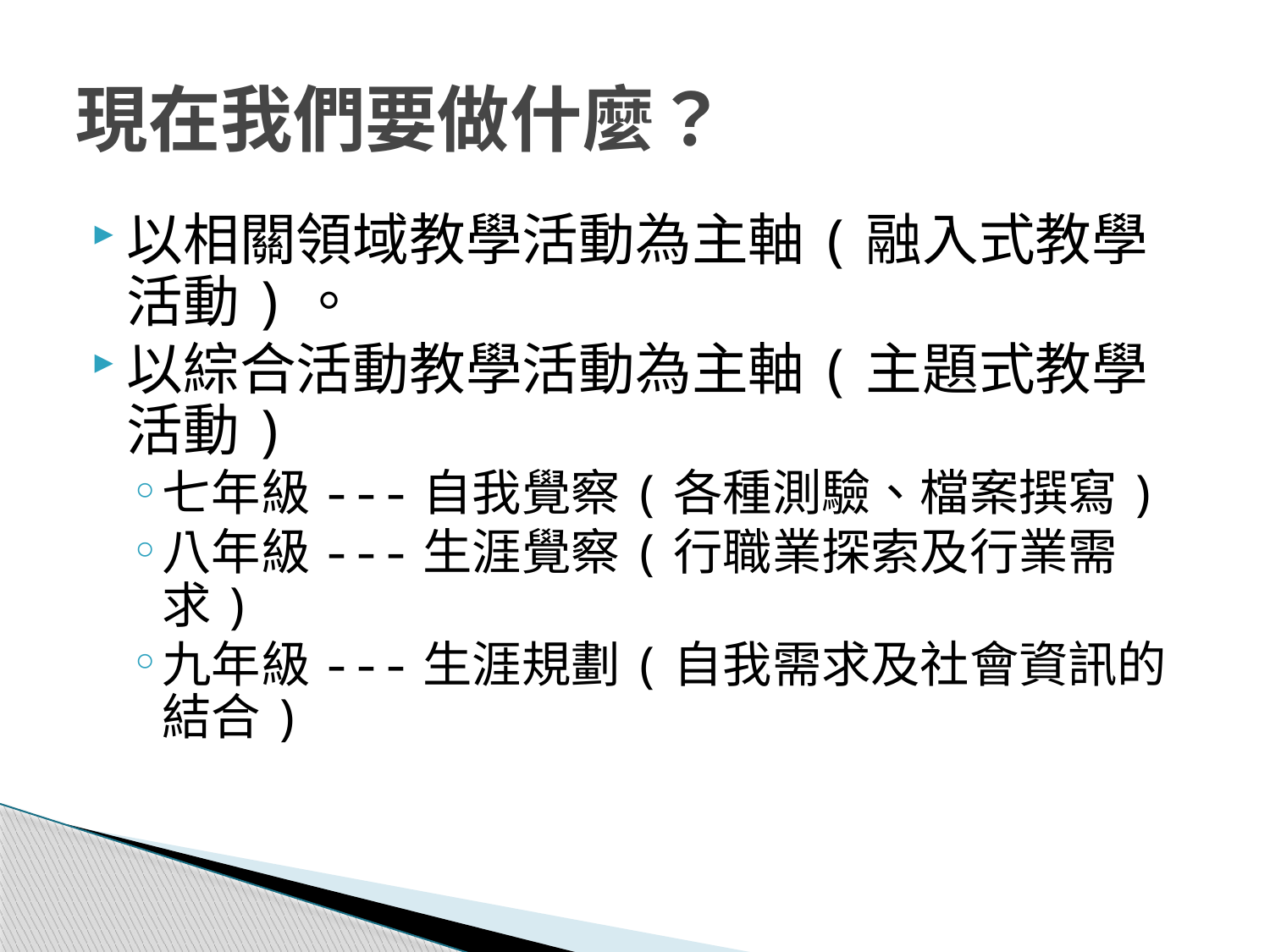

# 現在我們要做什麼？
以相關領域教學活動為主軸(融入式教學活動)。
以綜合活動教學活動為主軸(主題式教學活動)
七年級---自我覺察(各種測驗、檔案撰寫)
八年級---生涯覺察(行職業探索及行業需求)
九年級---生涯規劃(自我需求及社會資訊的結合)